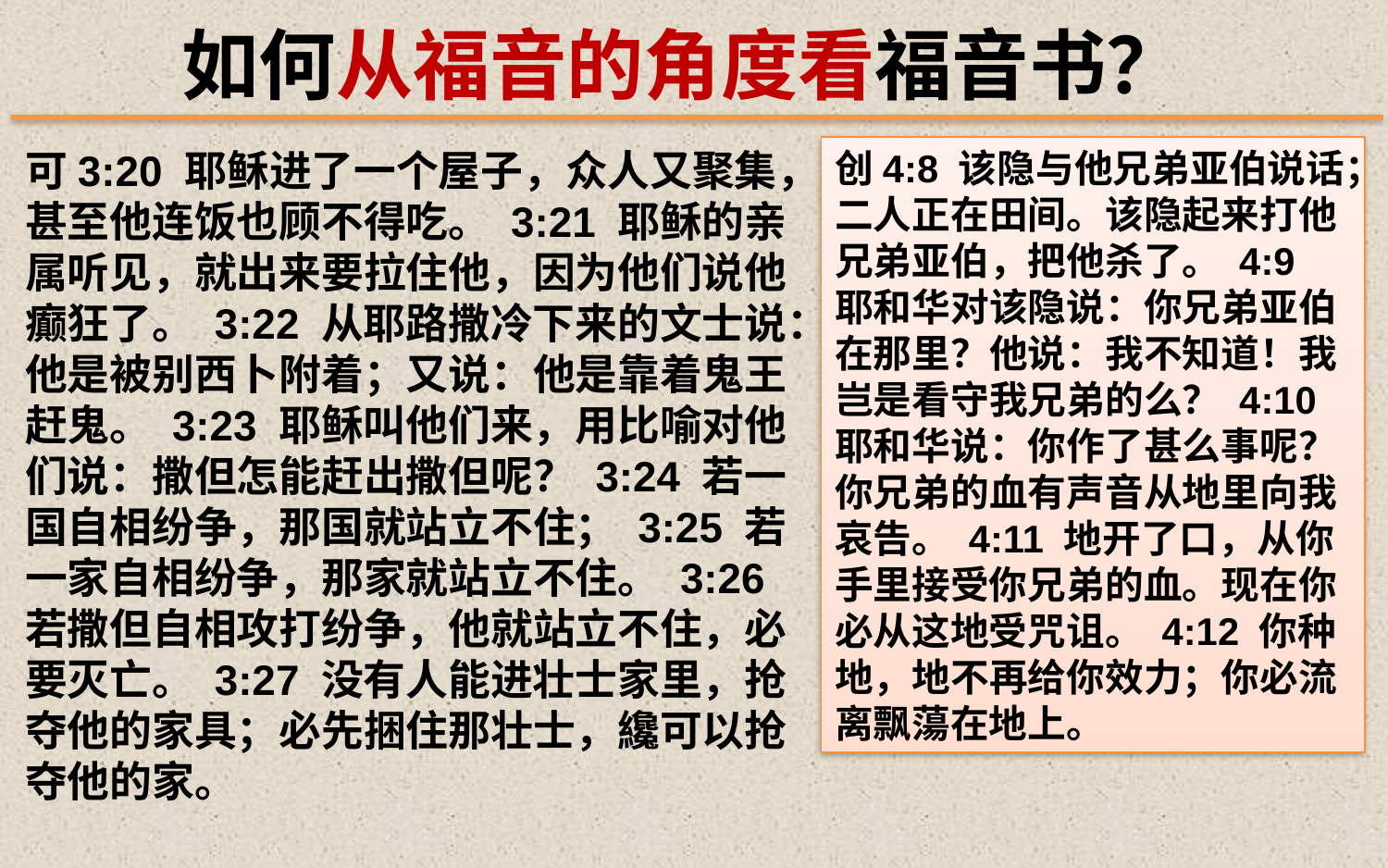

如何从福音的角度看福音书？
创4:8 该隐与他兄弟亚伯说话；二人正在田间。该隐起来打他兄弟亚伯，把他杀了。 4:9 耶和华对该隐说：你兄弟亚伯在那里？他说：我不知道！我岂是看守我兄弟的么？ 4:10 耶和华说：你作了甚么事呢？你兄弟的血有声音从地里向我哀告。 4:11 地开了口，从你手里接受你兄弟的血。现在你必从这地受咒诅。 4:12 你种地，地不再给你效力；你必流离飘蕩在地上。
可3:20 耶稣进了一个屋子，众人又聚集，甚至他连饭也顾不得吃。 3:21 耶稣的亲属听见，就出来要拉住他，因为他们说他癫狂了。 3:22 从耶路撒冷下来的文士说：他是被别西卜附着；又说：他是靠着鬼王赶鬼。 3:23 耶稣叫他们来，用比喻对他们说：撒但怎能赶出撒但呢？ 3:24 若一国自相纷争，那国就站立不住； 3:25 若一家自相纷争，那家就站立不住。 3:26 若撒但自相攻打纷争，他就站立不住，必要灭亡。 3:27 没有人能进壮士家里，抢夺他的家具；必先捆住那壮士，纔可以抢夺他的家。